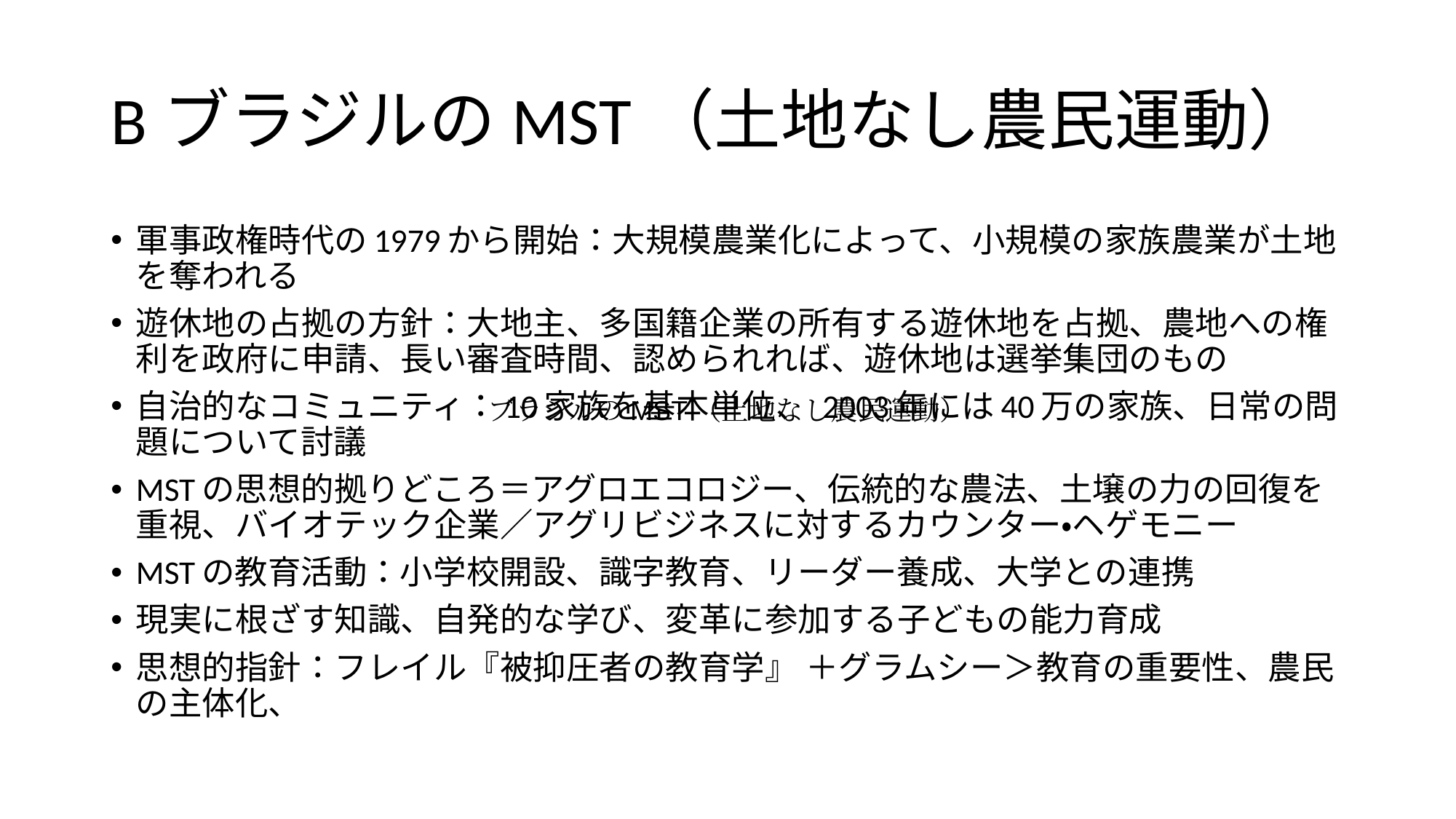

# BブラジルのMST（土地なし農民運動）
軍事政権時代の1979から開始：大規模農業化によって、小規模の家族農業が土地を奪われる
遊休地の占拠の方針：大地主、多国籍企業の所有する遊休地を占拠、農地への権利を政府に申請、長い審査時間、認められれば、遊休地は選挙集団のもの
自治的なコミュニティ：10家族を基本単位、 2003年には40万の家族、日常の問題について討議
MSTの思想的拠りどころ＝アグロエコロジー、伝統的な農法、土壌の力の回復を重視、バイオテック企業／アグリビジネスに対するカウンター・ヘゲモニー
MSTの教育活動：小学校開設、識字教育、リーダー養成、大学との連携
現実に根ざす知識、自発的な学び、変革に参加する子どもの能力育成
思想的指針：フレイル『被抑圧者の教育学』 ＋グラムシー＞教育の重要性、農民の主体化、

ブラジルのMST（土地なし農民運動）